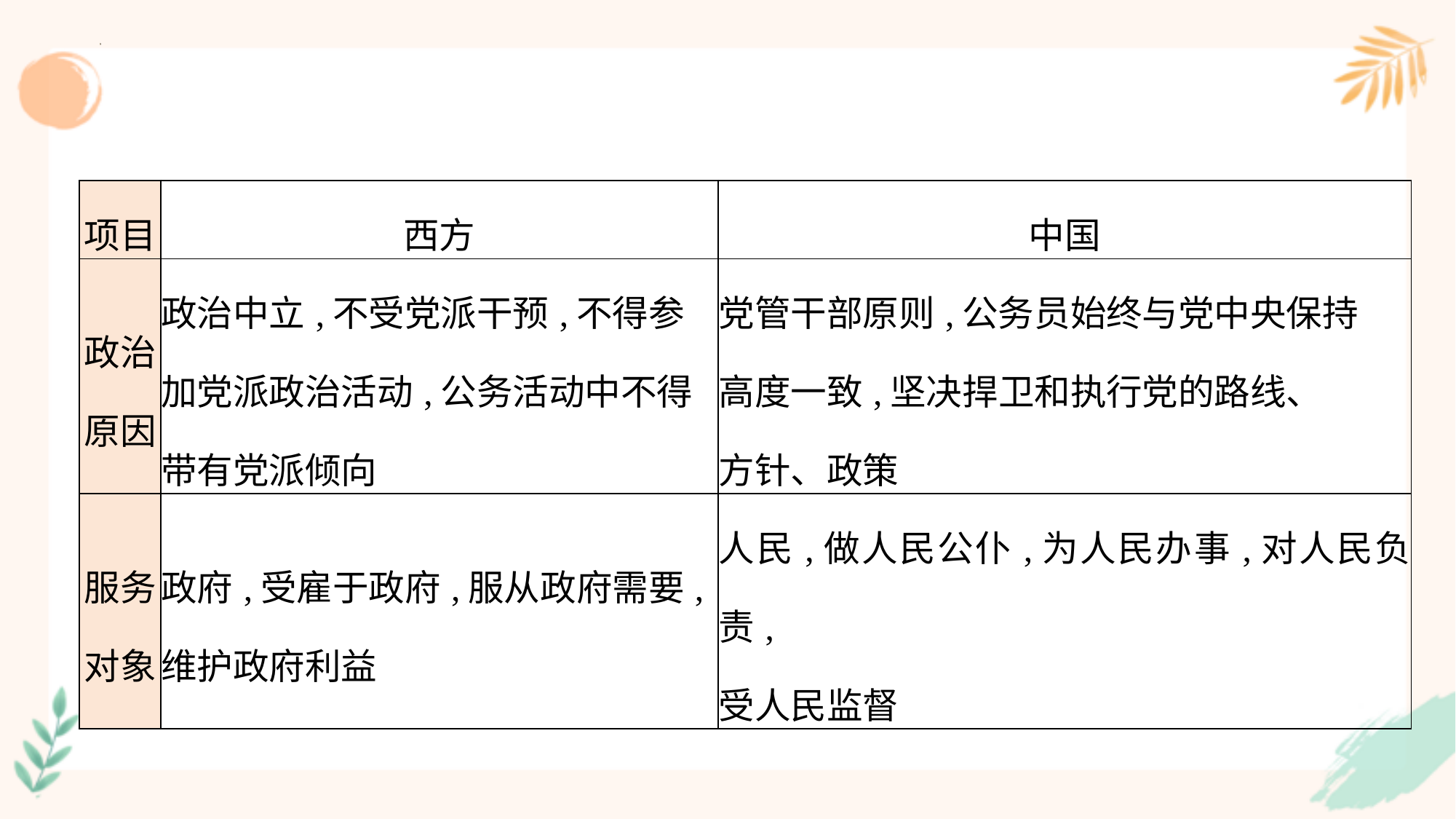

| 项目 | 西方 | 中国 |
| --- | --- | --- |
| 政治 原因 | 政治中立,不受党派干预,不得参 加党派政治活动,公务活动中不得 带有党派倾向 | 党管干部原则,公务员始终与党中央保持 高度一致,坚决捍卫和执行党的路线、 方针、政策 |
| 服务 对象 | 政府,受雇于政府,服从政府需要, 维护政府利益 | 人民,做人民公仆,为人民办事,对人民负责, 受人民监督 |